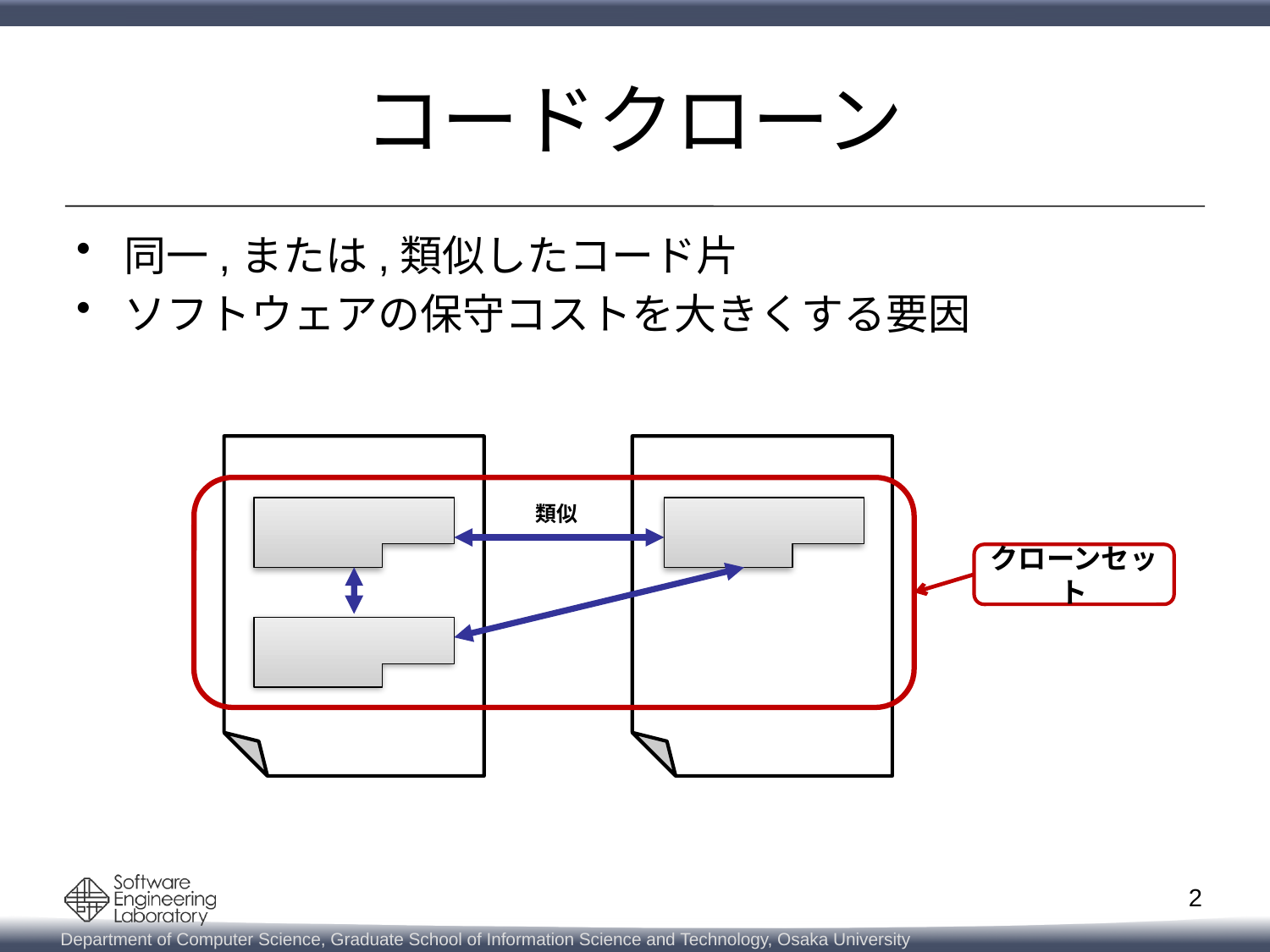

# コードクローン
同一,または,類似したコード片
ソフトウェアの保守コストを大きくする要因

類似

クローンセット

2